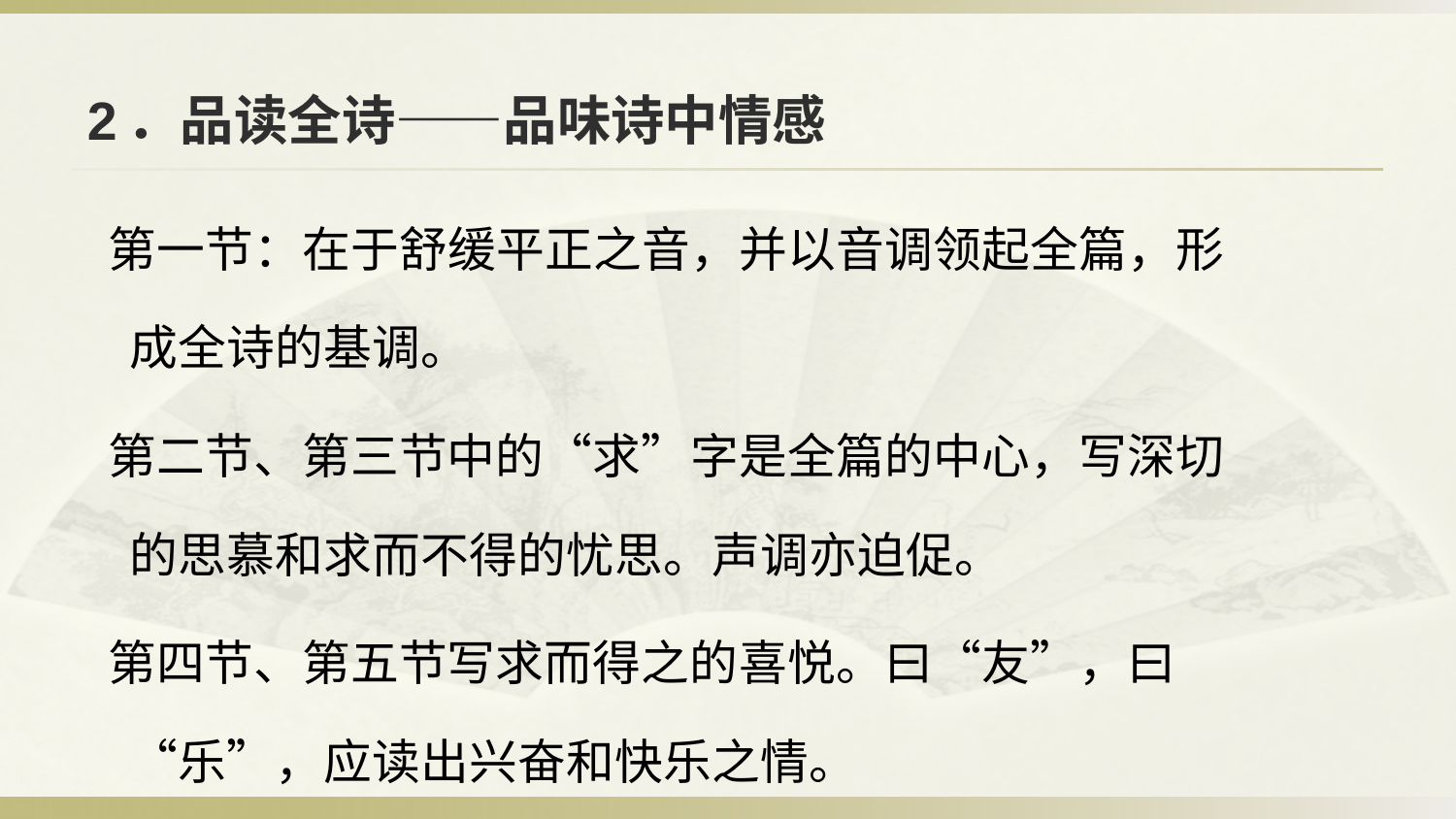

# 2．品读全诗——品味诗中情感
  第一节：在于舒缓平正之音，并以音调领起全篇，形成全诗的基调。
  第二节、第三节中的“求”字是全篇的中心，写深切的思慕和求而不得的忧思。声调亦迫促。
  第四节、第五节写求而得之的喜悦。曰“友”，曰“乐”，应读出兴奋和快乐之情。